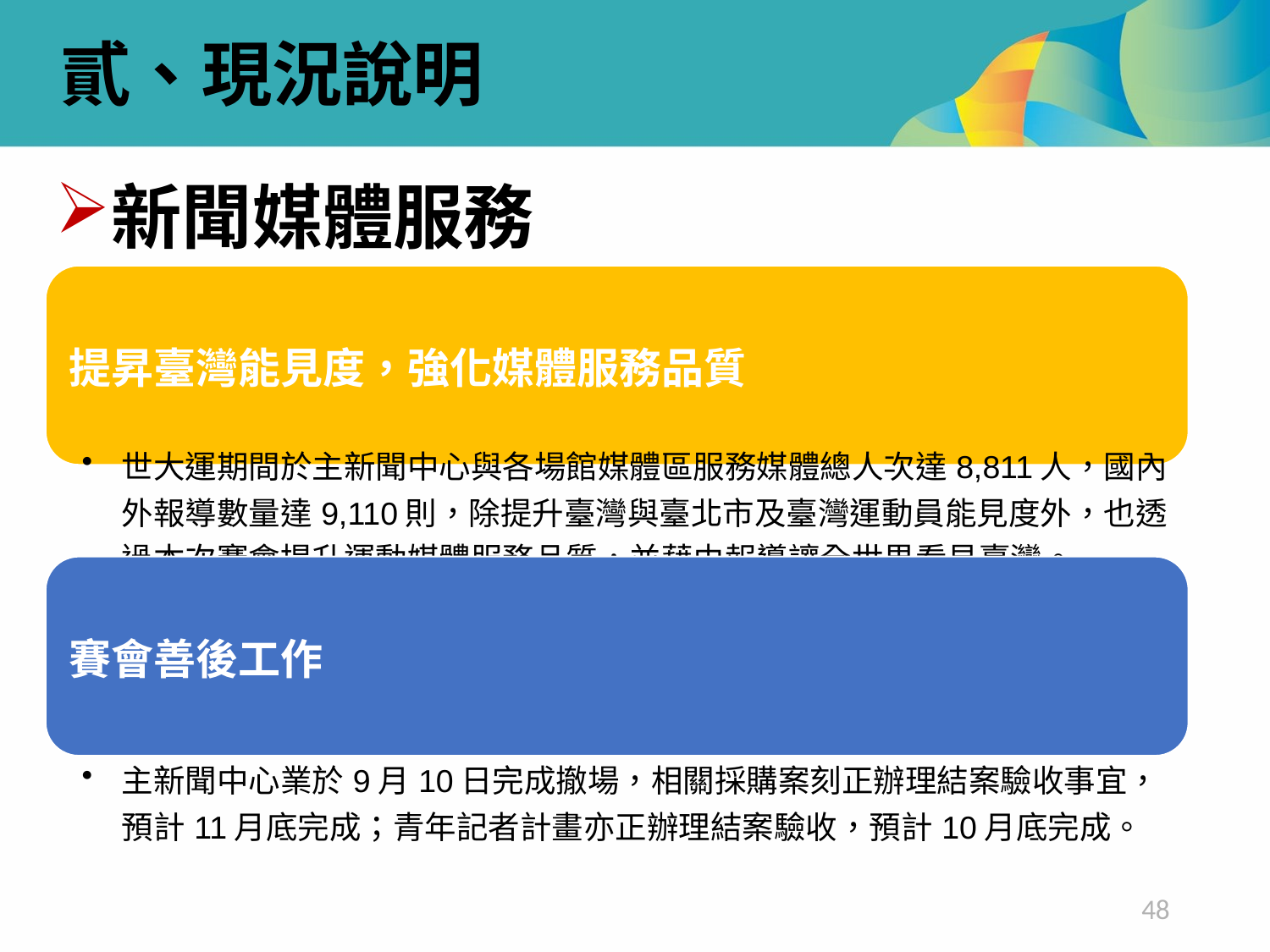

貳、現況說明
新聞媒體服務
提昇臺灣能見度，強化媒體服務品質
世大運期間於主新聞中心與各場館媒體區服務媒體總人次達8,811人，國內外報導數量達9,110則，除提升臺灣與臺北市及臺灣運動員能見度外，也透過本次賽會提升運動媒體服務品質，並藉由報導讓全世界看見臺灣。
主新聞中心業於9月10日完成撤場，相關採購案刻正辦理結案驗收事宜，預計11月底完成；青年記者計畫亦正辦理結案驗收，預計10月底完成。
賽會善後工作
48